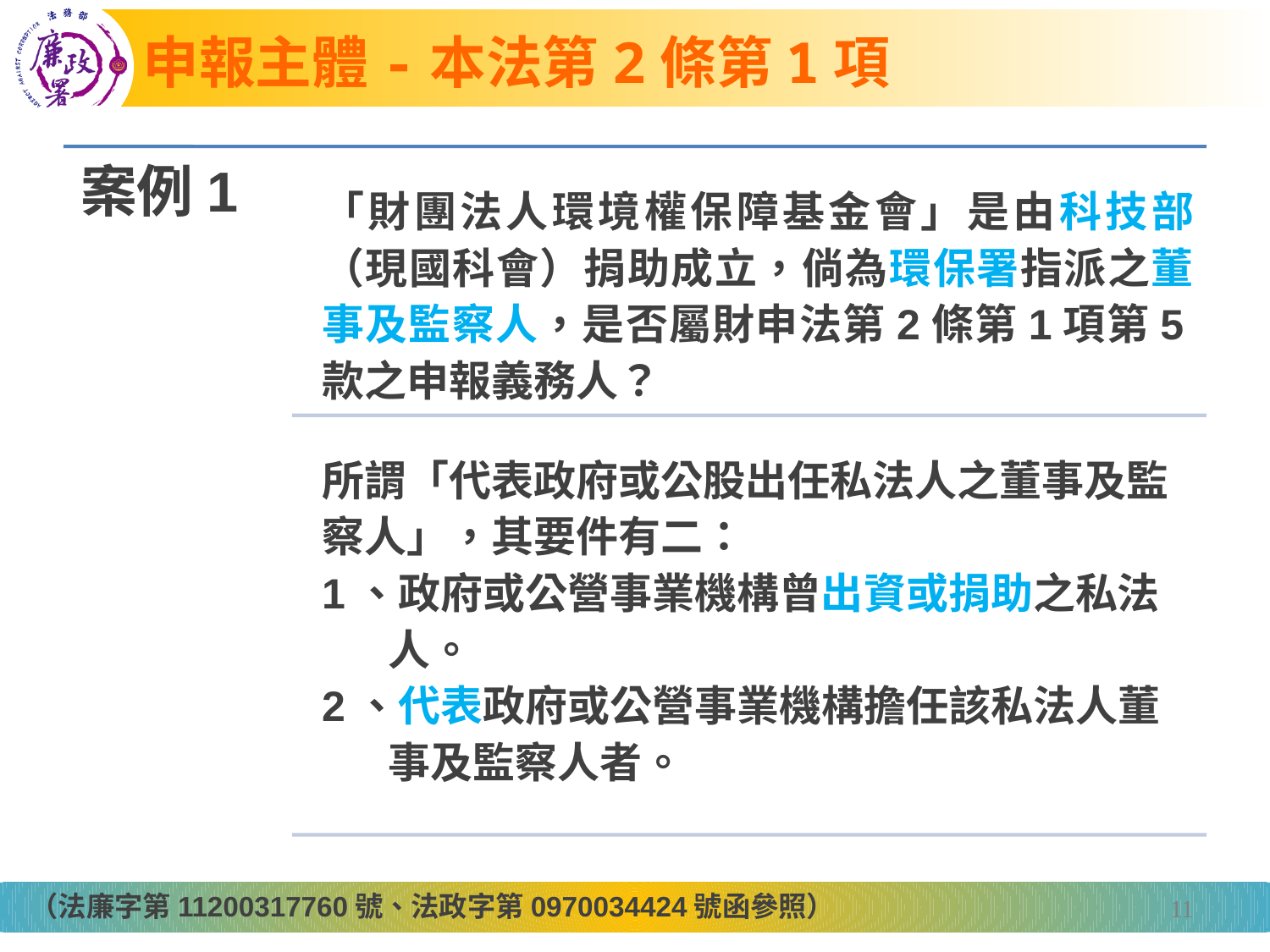

申報主體-本法第2條第1項
案例1
「財團法人環境權保障基金會」是由科技部（現國科會）捐助成立，倘為環保署指派之董事及監察人，是否屬財申法第2條第1項第5款之申報義務人？
所謂「代表政府或公股出任私法人之董事及監察人」，其要件有二：
1、政府或公營事業機構曾出資或捐助之私法人。
2、代表政府或公營事業機構擔任該私法人董事及監察人者。
（法廉字第11200317760號、法政字第0970034424號函參照）
11